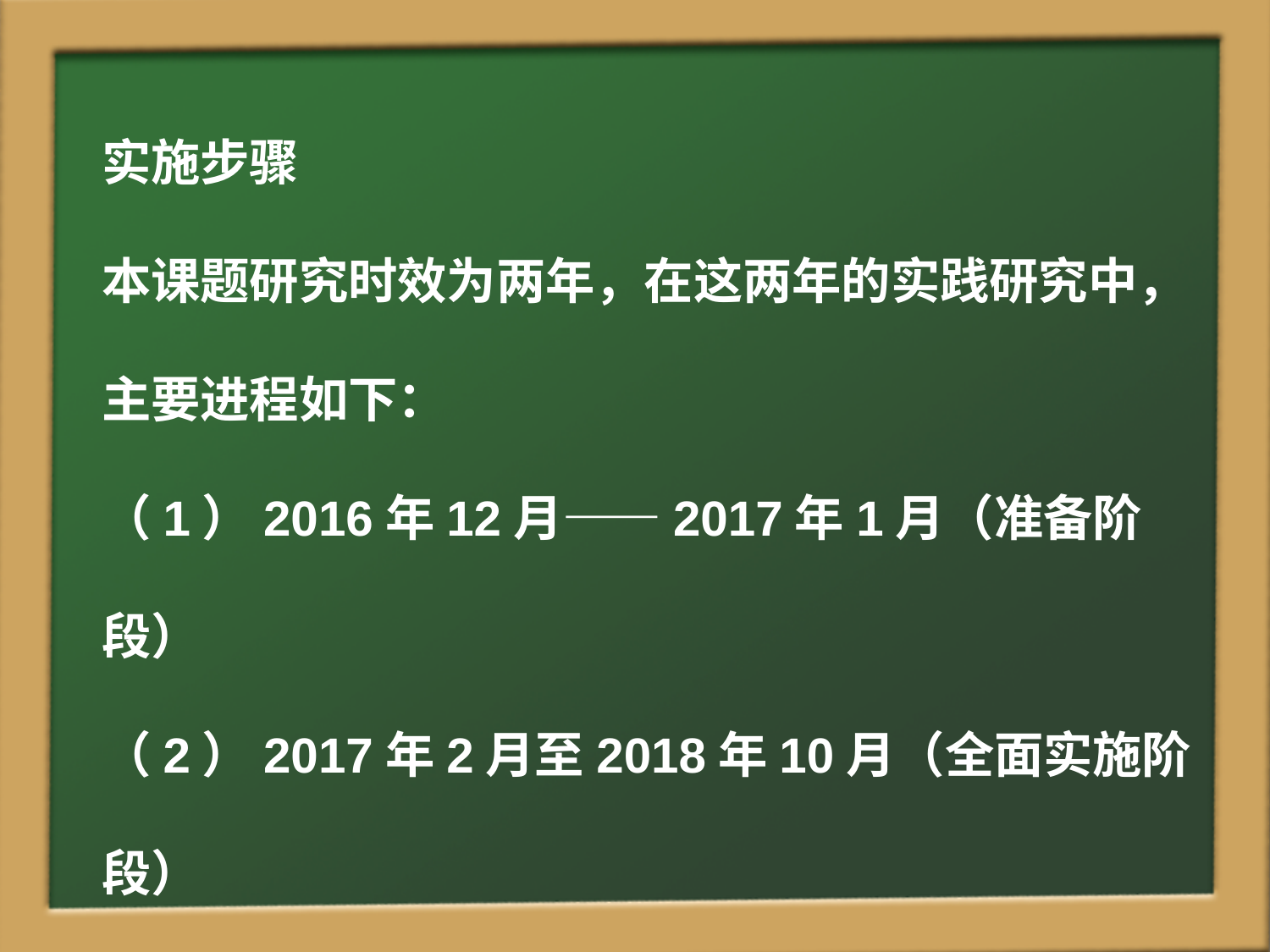

实施步骤
本课题研究时效为两年，在这两年的实践研究中，主要进程如下：
（1）2016年12月——2017年1月（准备阶段）
（2）2017年2月至2018年10月（全面实施阶段）
（3）2018年11月至2018年12月（结题阶段）